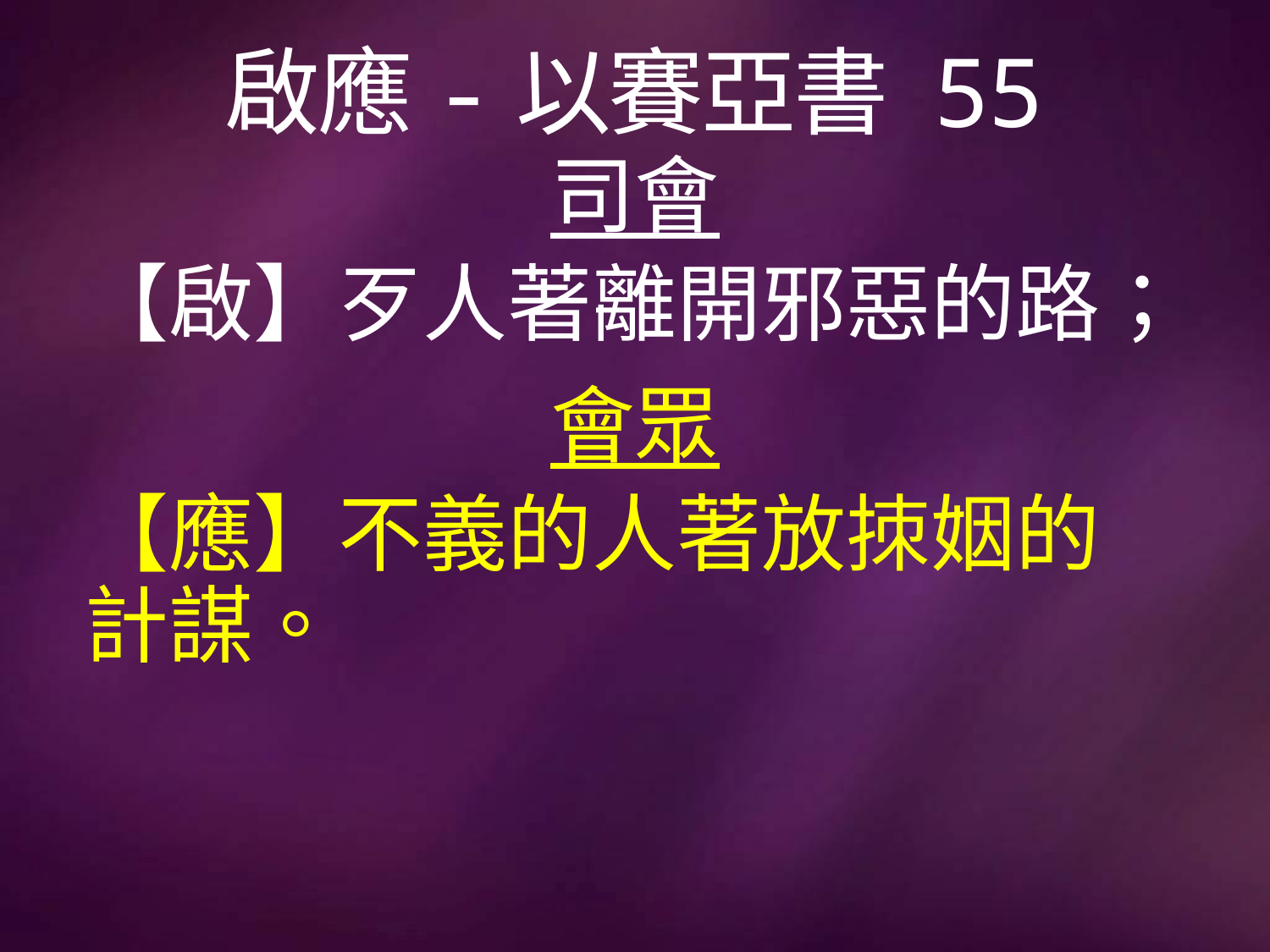

# 啟應-以賽亞書 55
司會
【啟】歹人著離開邪惡的路；

會眾
【應】不義的人著放拺姻的計謀。